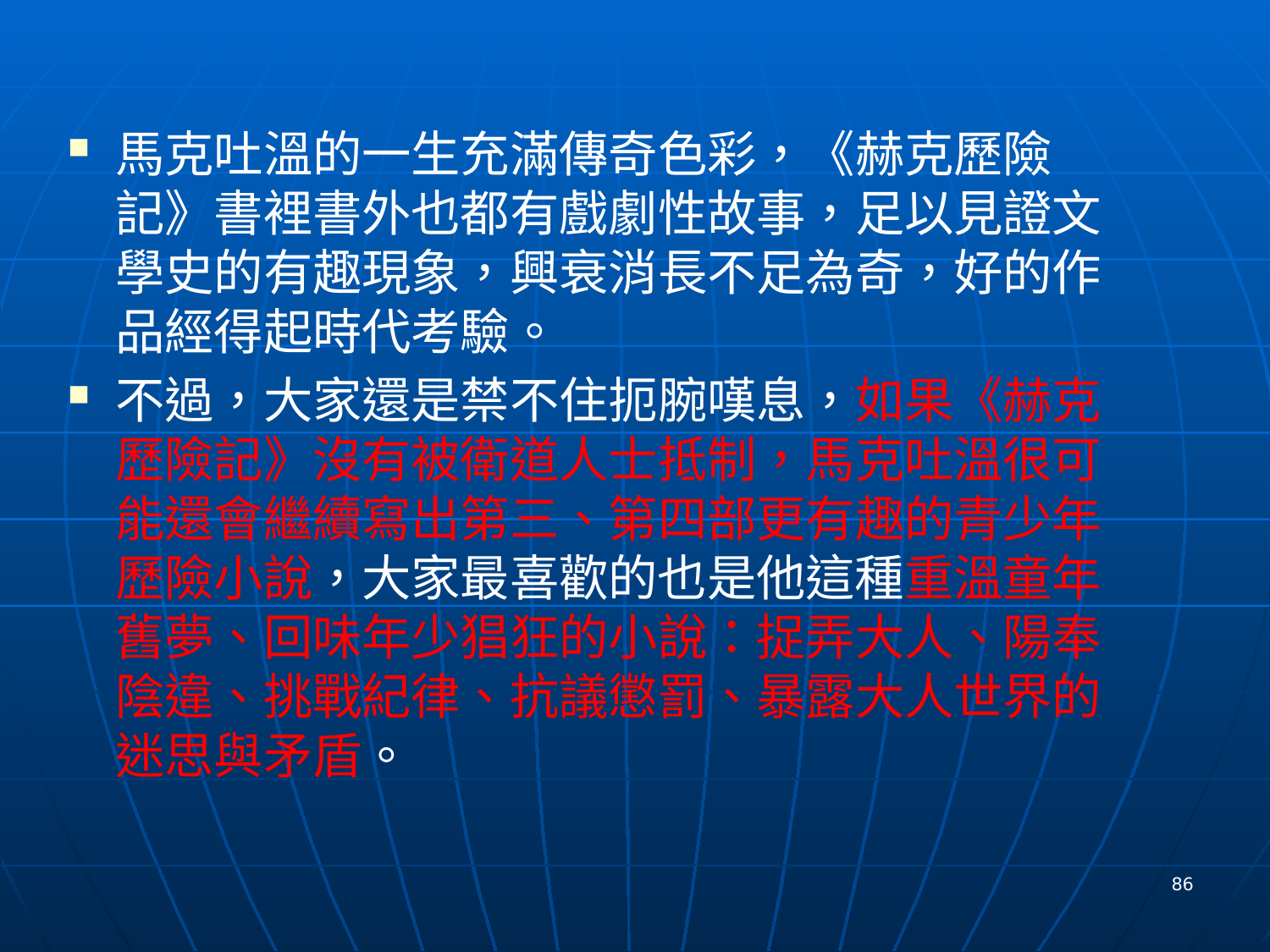

馬克吐溫的一生充滿傳奇色彩，《赫克歷險記》書裡書外也都有戲劇性故事，足以見證文學史的有趣現象，興衰消長不足為奇，好的作品經得起時代考驗。
不過，大家還是禁不住扼腕嘆息，如果《赫克歷險記》沒有被衛道人士抵制，馬克吐溫很可能還會繼續寫出第三、第四部更有趣的青少年歷險小說，大家最喜歡的也是他這種重溫童年舊夢、回味年少猖狂的小說：捉弄大人、陽奉陰違、挑戰紀律、抗議懲罰、暴露大人世界的迷思與矛盾。

86